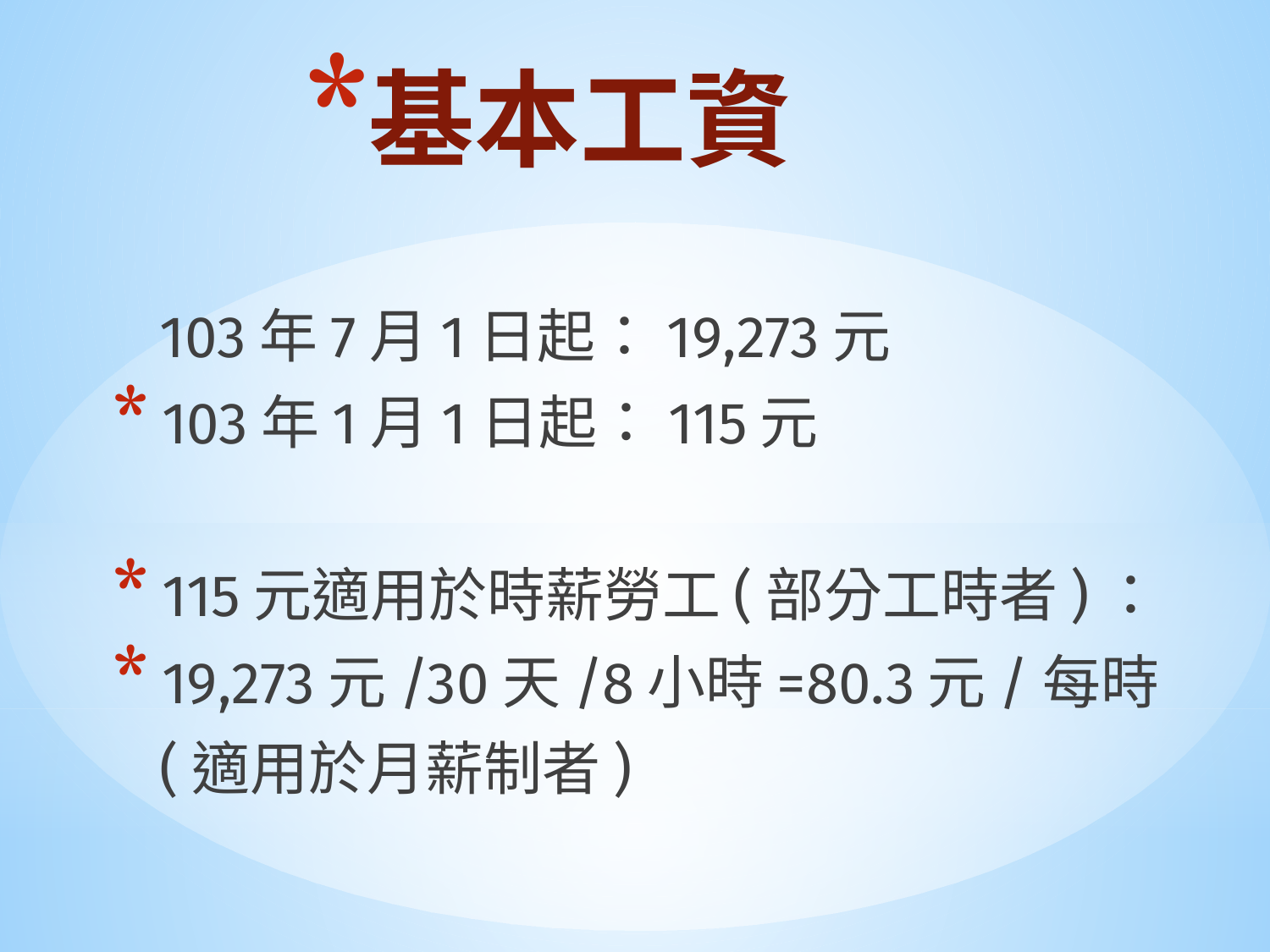

# 基本工資

   103年7月1日起：19,273元
 103年1月1日起：115元

 115元適用於時薪勞工(部分工時者)：
 19,273元/30天/8小時=80.3元/每時
   (適用於月薪制者)